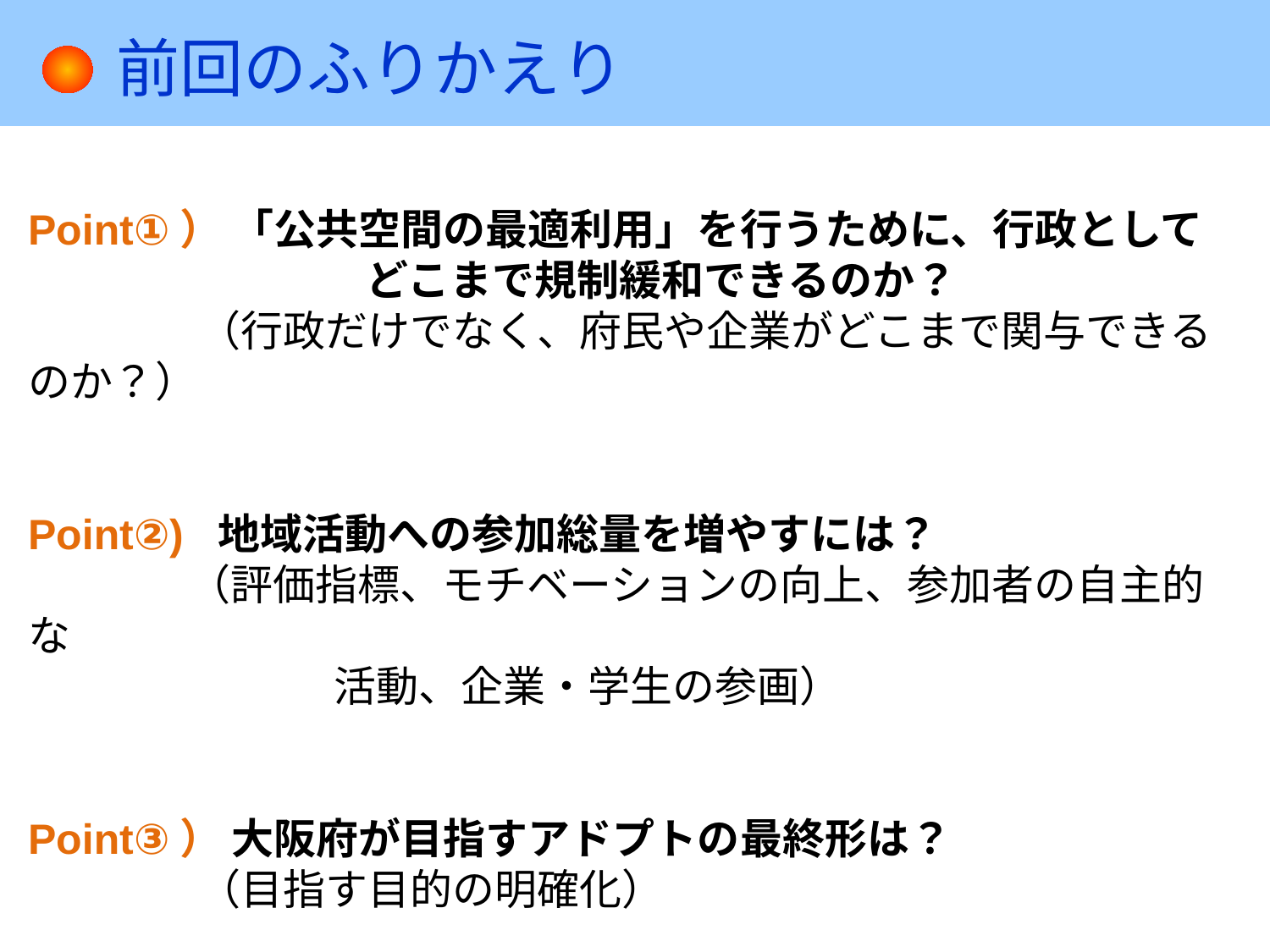

# 前回のふりかえり

Point①） 「公共空間の最適利用」を行うために、行政として
　　　　　　　　どこまで規制緩和できるのか？
　       　  （行政だけでなく、府民や企業がどこまで関与できるのか？）

Point②)  地域活動への参加総量を増やすには？
　        　（評価指標、モチベーションの向上、参加者の自主的な
　　　　　　　 活動、企業・学生の参画）

Point③） 大阪府が目指すアドプトの最終形は？
　 　        （目指す目的の明確化）